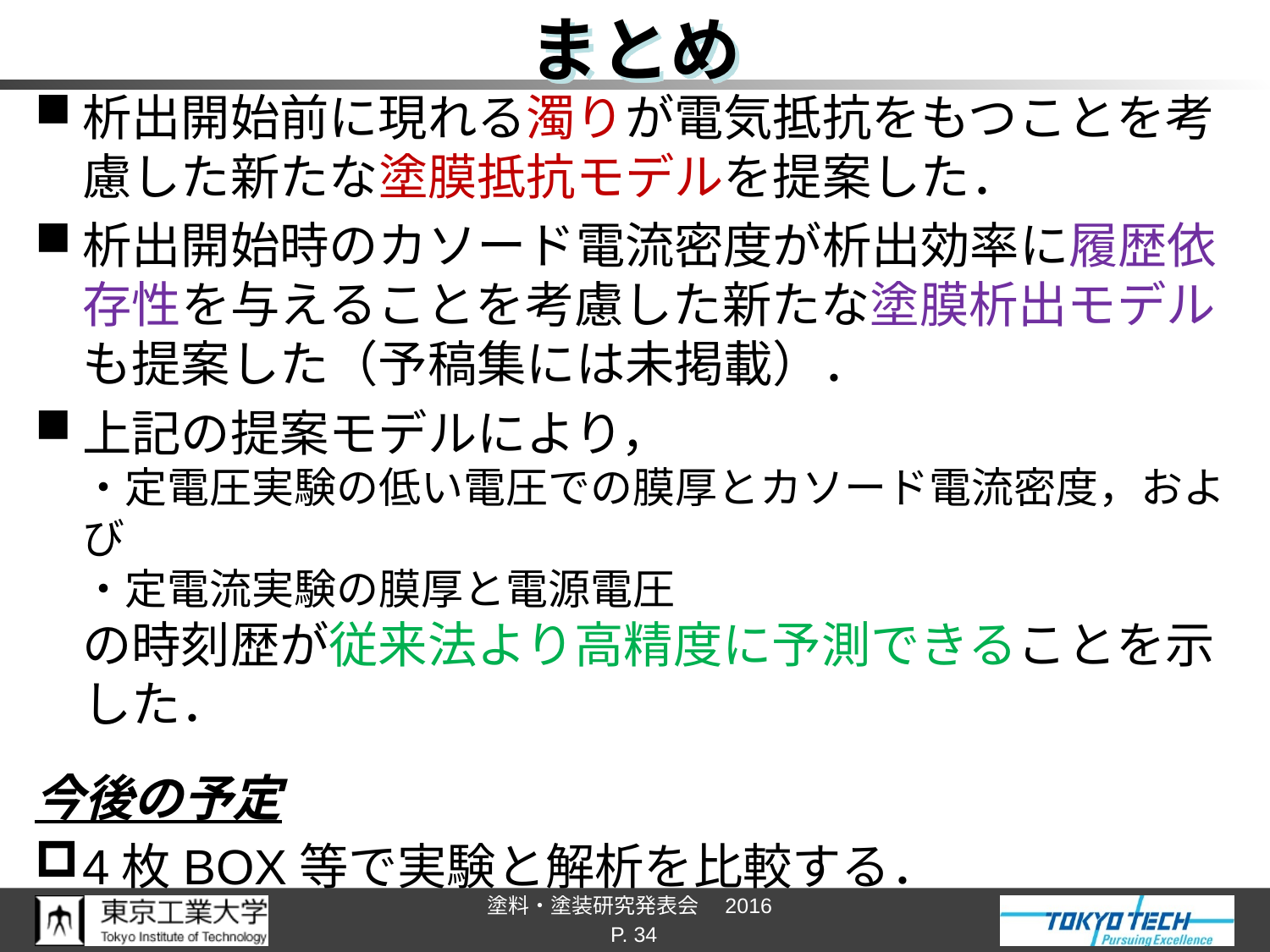

# まとめ
析出開始前に現れる濁りが電気抵抗をもつことを考慮した新たな塗膜抵抗モデルを提案した．
析出開始時のカソード電流密度が析出効率に履歴依存性を与えることを考慮した新たな塗膜析出モデルも提案した（予稿集には未掲載）．
上記の提案モデルにより，
・定電圧実験の低い電圧での膜厚とカソード電流密度，および
・定電流実験の膜厚と電源電圧
の時刻歴が従来法より高精度に予測できることを示した．

今後の予定
4枚BOX等で実験と解析を比較する．
P. 34